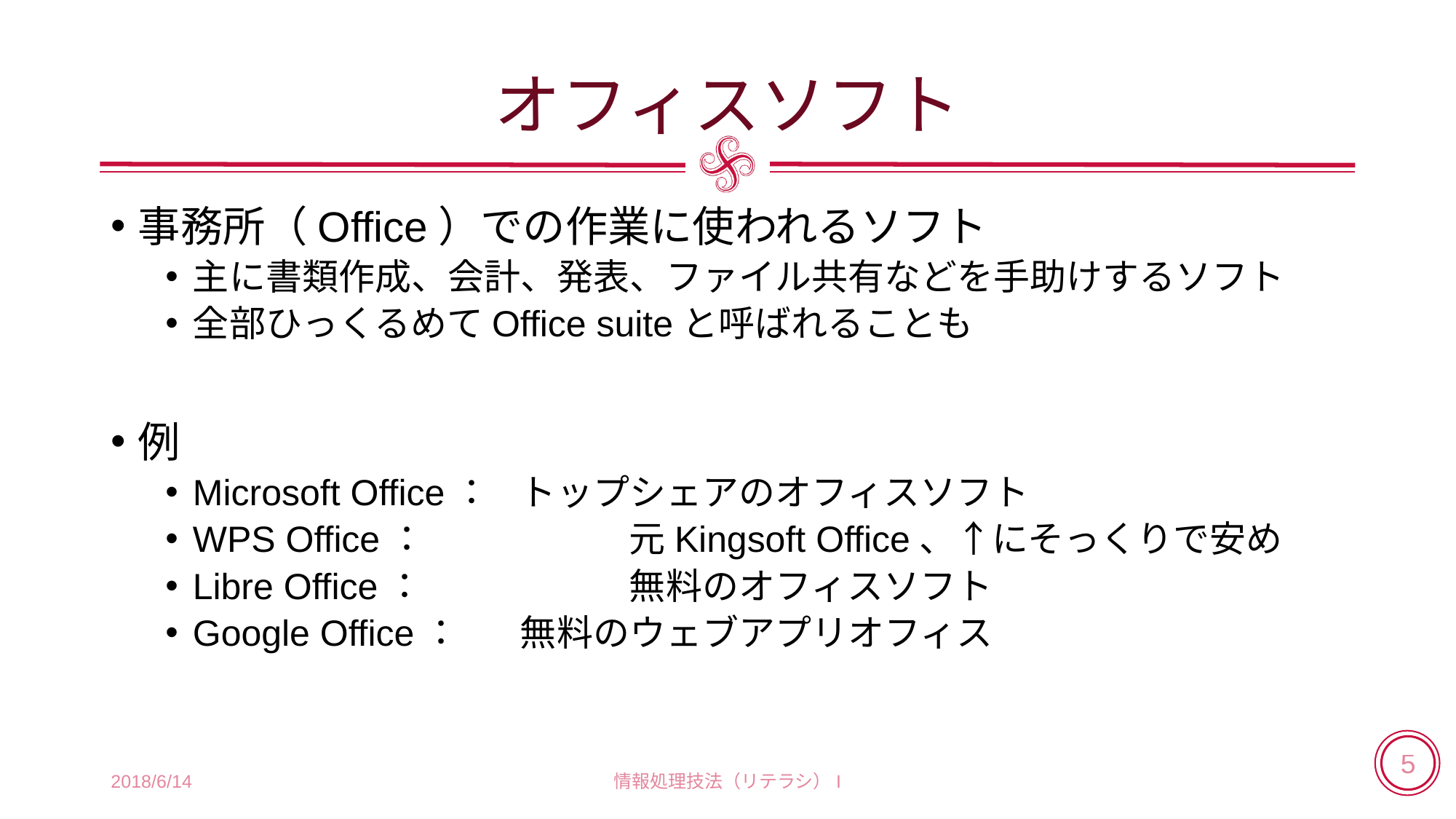

# オフィスソフト
事務所（Office）での作業に使われるソフト
主に書類作成、会計、発表、ファイル共有などを手助けするソフト
全部ひっくるめてOffice suiteと呼ばれることも

例
Microsoft Office：	トップシェアのオフィスソフト
WPS Office：		元Kingsoft Office、↑にそっくりで安め
Libre Office：		無料のオフィスソフト
Google Office：	無料のウェブアプリオフィス
2018/6/14
情報処理技法（リテラシ）I